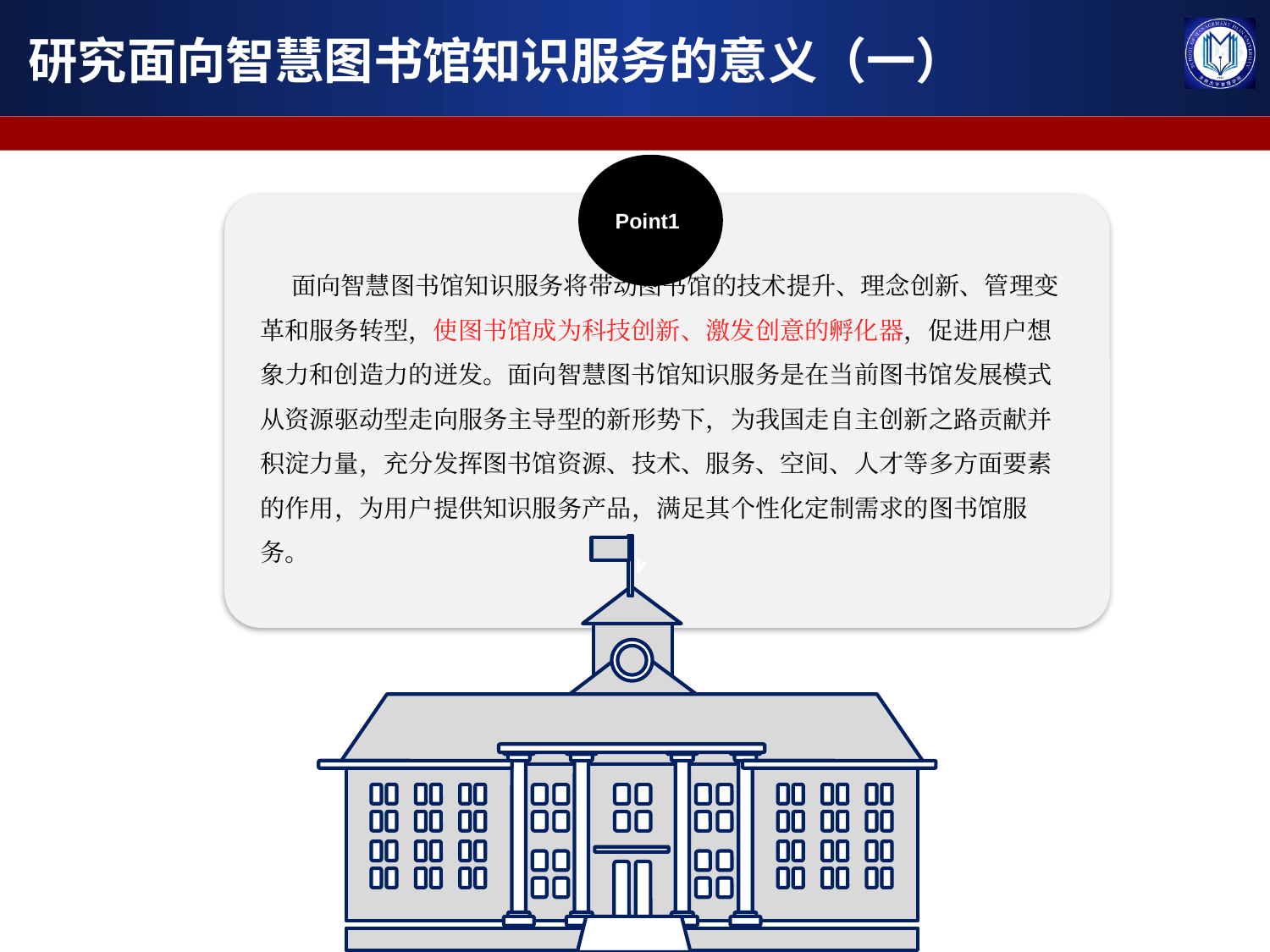

研究面向智慧图书馆知识服务的意义（一）
Point1
    面向智慧图书馆知识服务将带动图书馆的技术提升、理念创新、管理变革和服务转型，使图书馆成为科技创新、激发创意的孵化器，促进用户想象力和创造力的迸发。面向智慧图书馆知识服务是在当前图书馆发展模式从资源驱动型走向服务主导型的新形势下，为我国走自主创新之路贡献并积淀力量，充分发挥图书馆资源、技术、服务、空间、人才等多方面要素的作用，为用户提供知识服务产品，满足其个性化定制需求的图书馆服务。